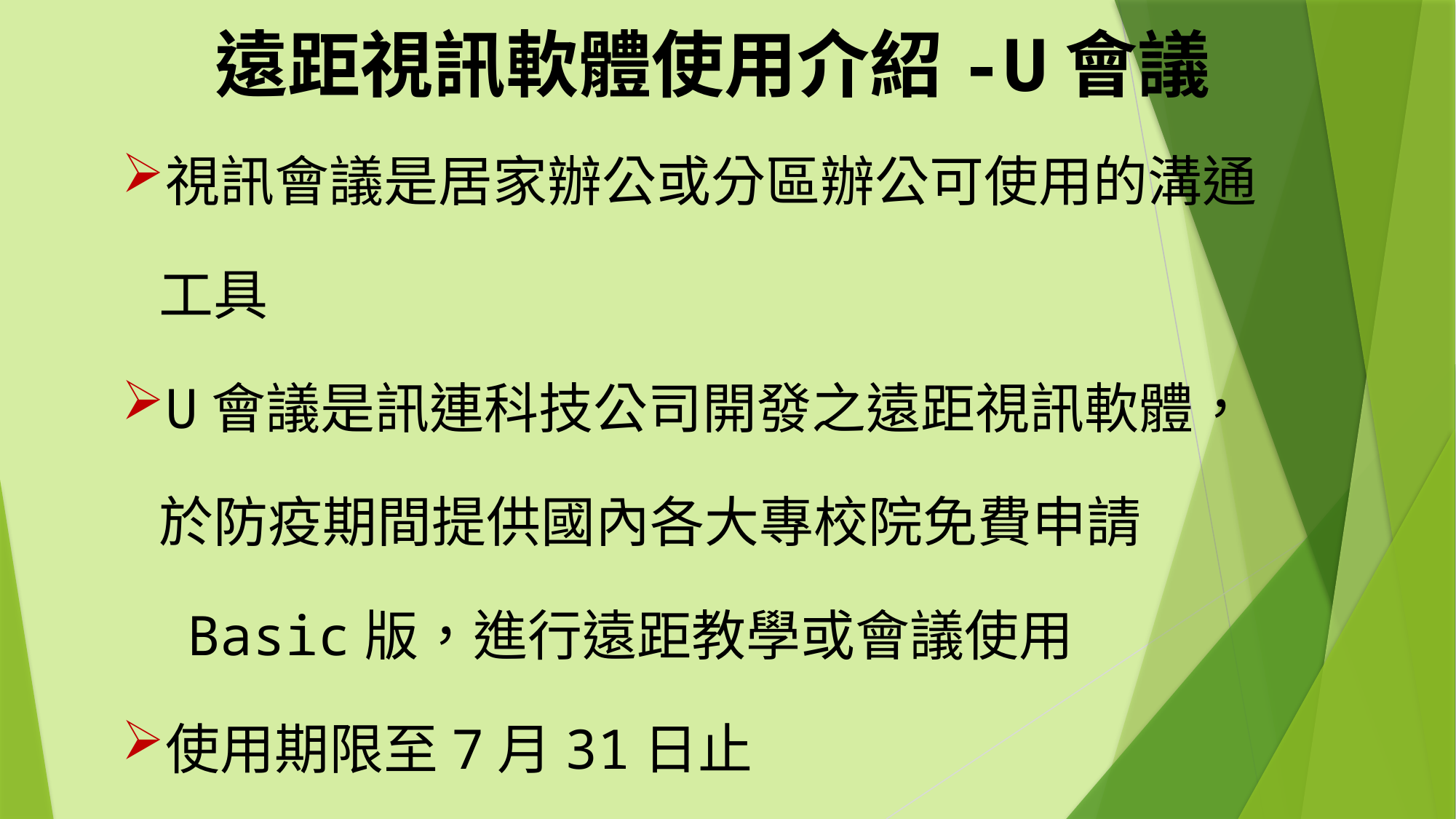

遠距視訊軟體使用介紹-U會議
視訊會議是居家辦公或分區辦公可使用的溝通
  工具
U會議是訊連科技公司開發之遠距視訊軟體，
  於防疫期間提供國內各大專校院免費申請
  Basic版，進行遠距教學或會議使用
使用期限至7月31日止